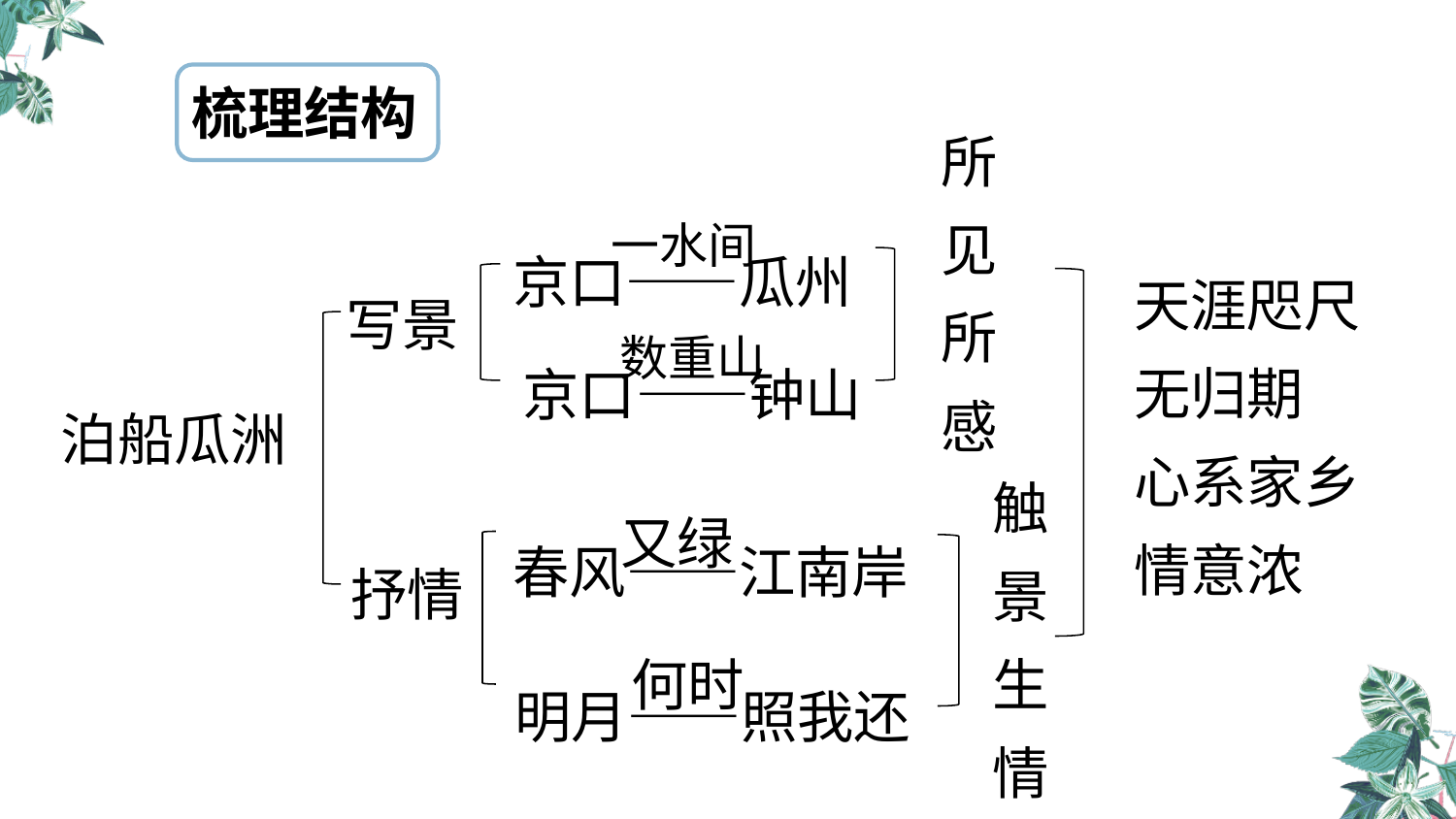

梳理结构
所见所感
一水间
京口——瓜州
天涯咫尺无归期
心系家乡情意浓

写景

数重山

京口——钟山
泊船瓜洲
触景生情
又绿
春风——江南岸
抒情

何时
明月——照我还